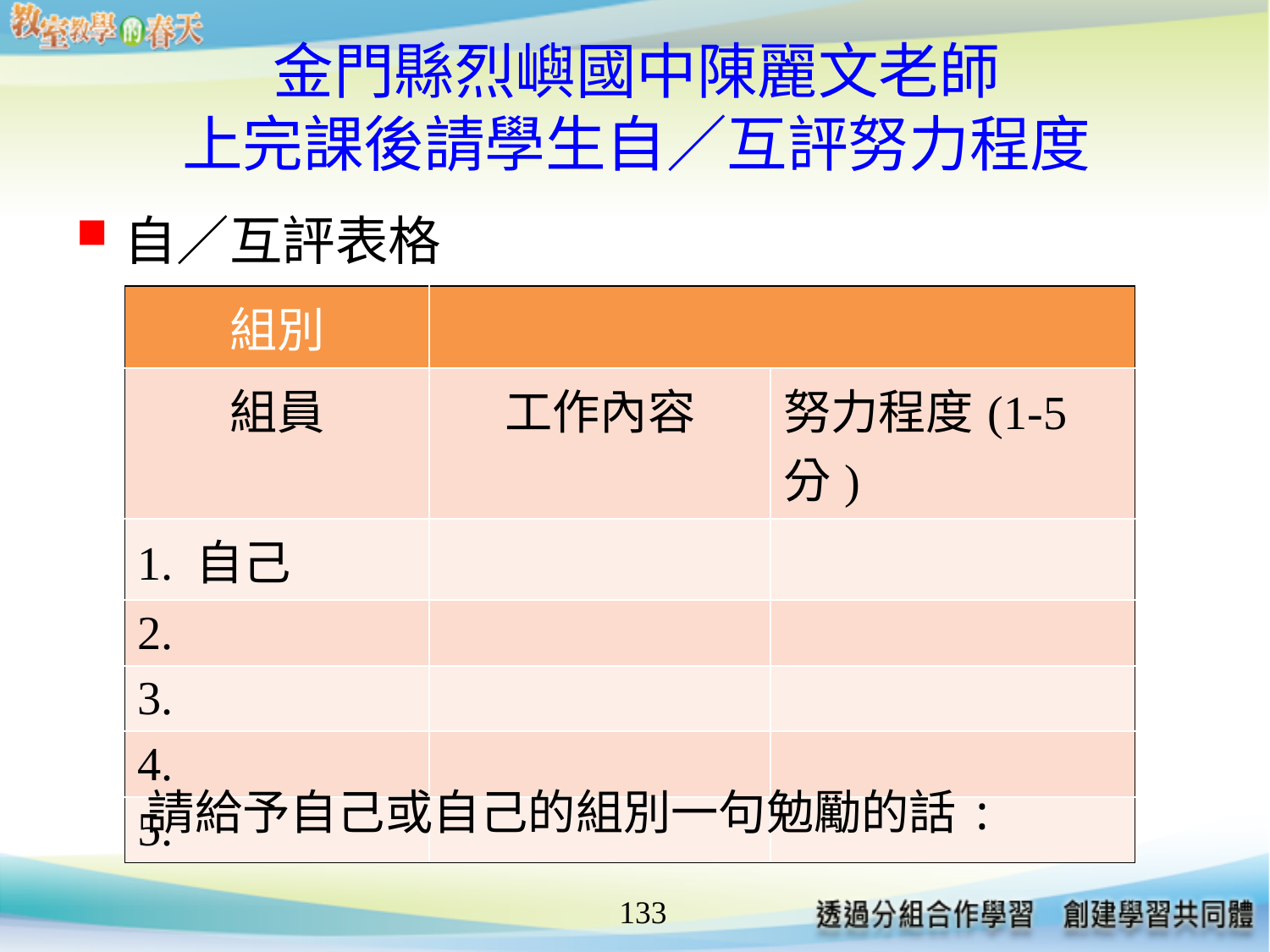

# 金門縣烈嶼國中陳麗文老師 上完課後請學生自／互評努力程度
自／互評表格
| 組別 |  |  |
| --- | --- | --- |
| 組員 | 工作內容 | 努力程度(1-5分) |
| 1. 自己 |  |  |
| 2. |  |  |
| 3. |  |  |
| 4. |  |  |
| 5. |  |  |
請給予自己或自己的組別一句勉勵的話:
133